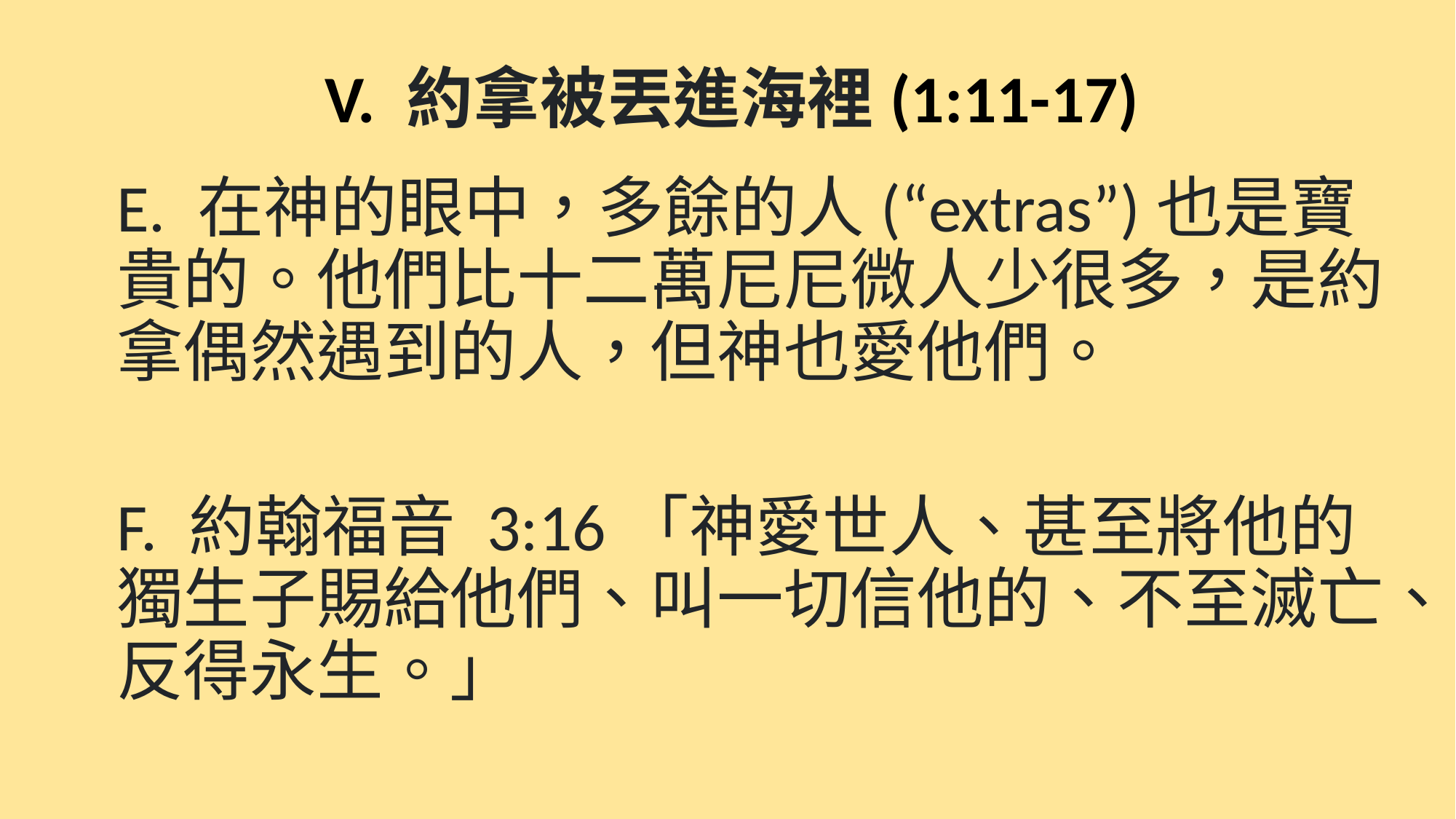

# V. 約拿被丟進海裡(1:11-17)
E. 在神的眼中，多餘的人(“extras”)也是寶貴的。他們比十二萬尼尼微人少很多，是約拿偶然遇到的人，但神也愛他們。

F. 約翰福音 3:16「神愛世人、甚至將他的獨生子賜給他們、叫一切信他的、不至滅亡、反得永生。」